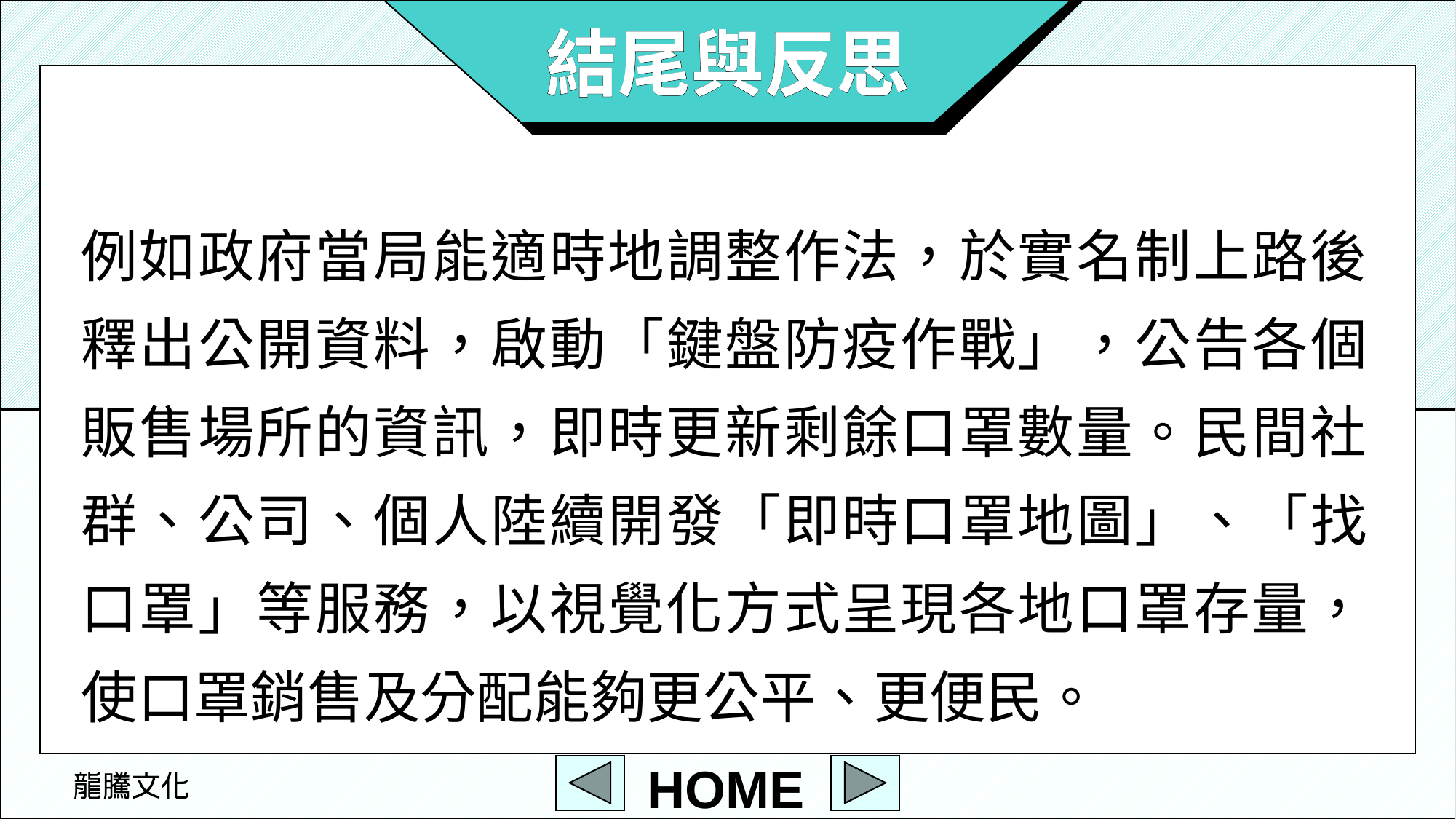

例如政府當局能適時地調整作法，於實名制上路後釋出公開資料，啟動「鍵盤防疫作戰」，公告各個販售場所的資訊，即時更新剩餘口罩數量。民間社群、公司、個人陸續開發「即時口罩地圖」、「找口罩」等服務，以視覺化方式呈現各地口罩存量，使口罩銷售及分配能夠更公平、更便民。